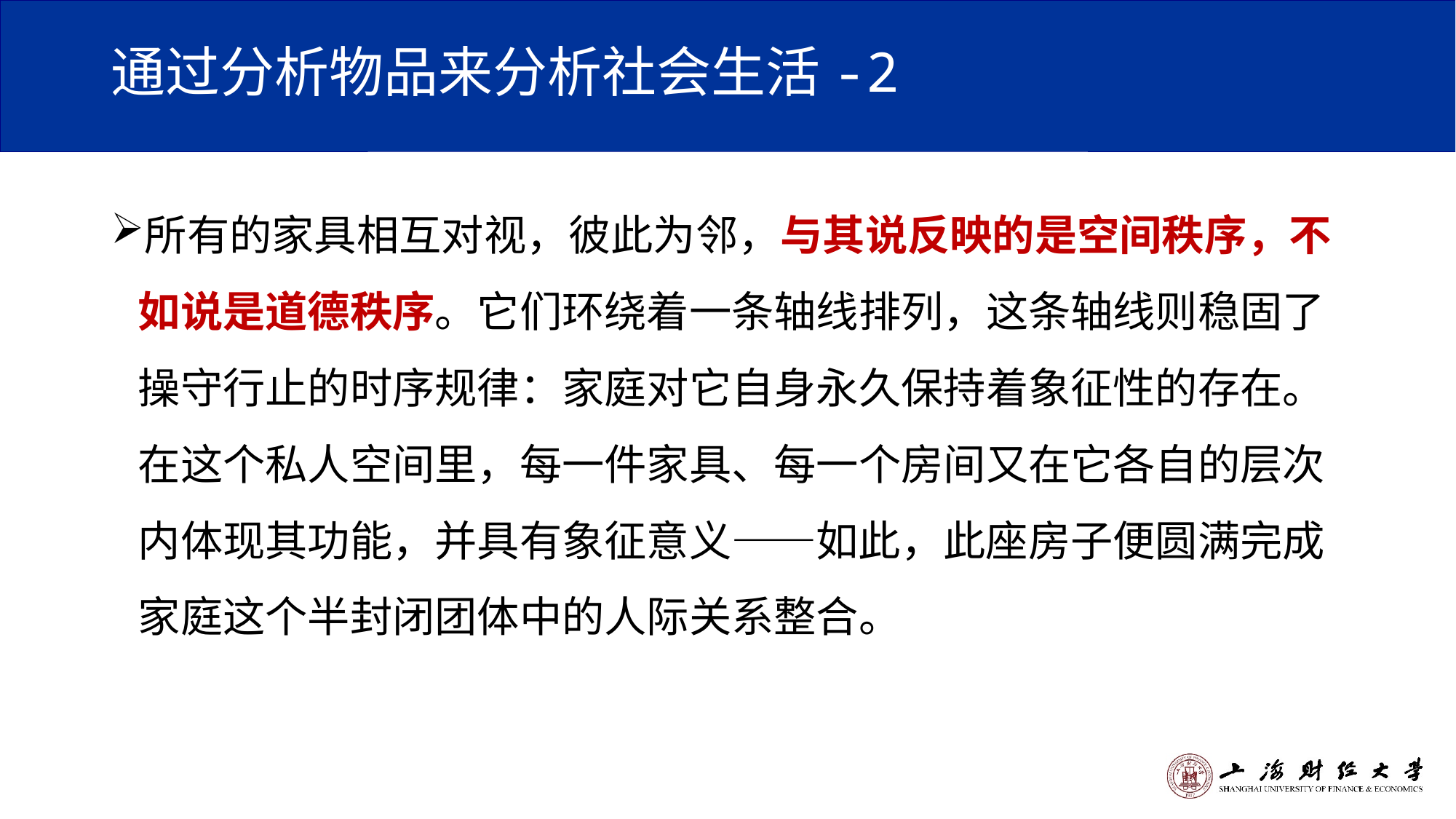

# 通过分析物品来分析社会生活-2
所有的家具相互对视，彼此为邻，与其说反映的是空间秩序，不如说是道德秩序。它们环绕着一条轴线排列，这条轴线则稳固了操守行止的时序规律：家庭对它自身永久保持着象征性的存在。在这个私人空间里，每一件家具、每一个房间又在它各自的层次内体现其功能，并具有象征意义——如此，此座房子便圆满完成家庭这个半封闭团体中的人际关系整合。